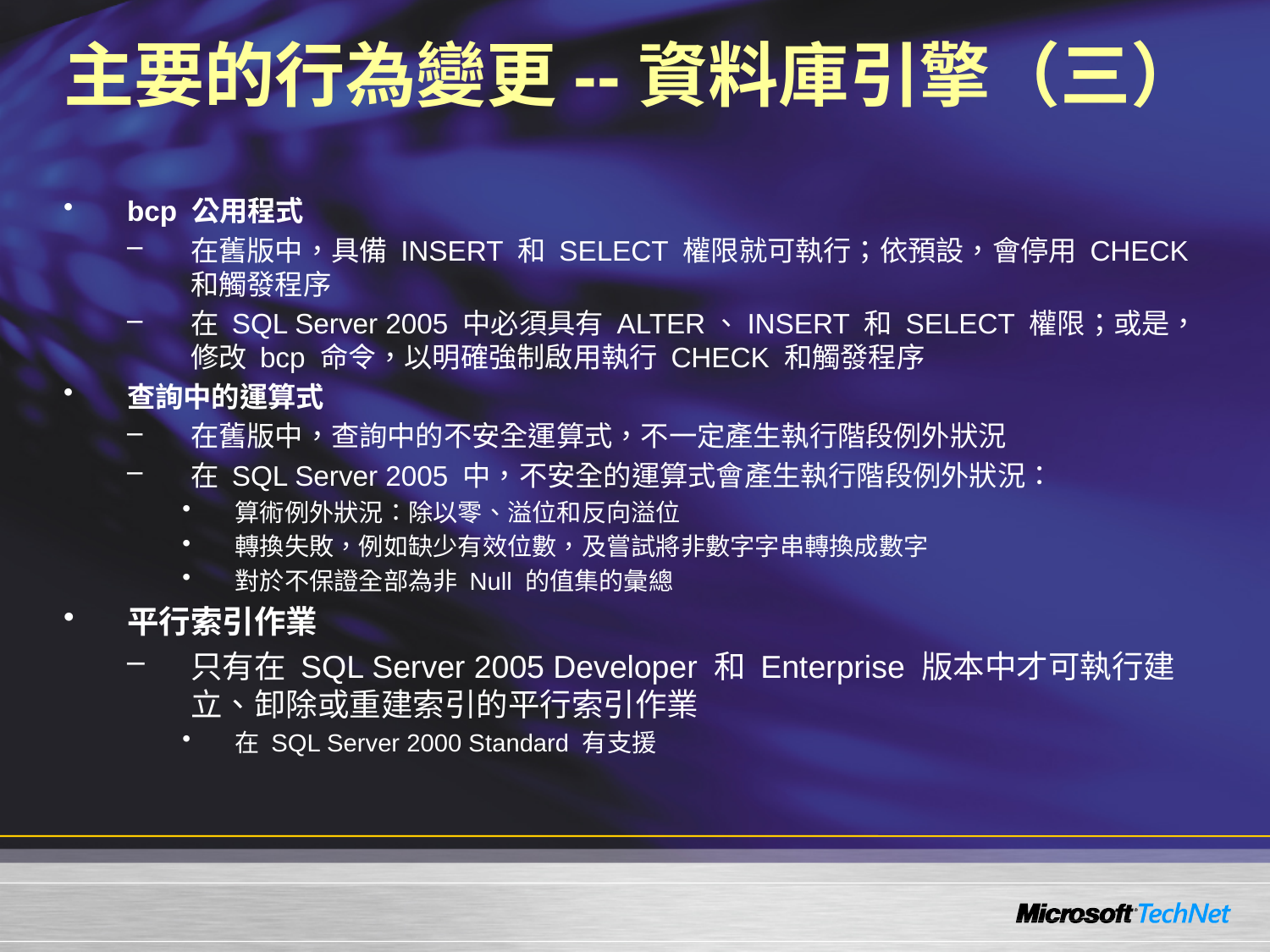

# 主要的行為變更--資料庫引擎（三）
bcp 公用程式
在舊版中，具備 INSERT 和 SELECT 權限就可執行；依預設，會停用 CHECK 和觸發程序
在 SQL Server 2005 中必須具有 ALTER、INSERT 和 SELECT 權限；或是，修改 bcp 命令，以明確強制啟用執行 CHECK 和觸發程序
查詢中的運算式
在舊版中，查詢中的不安全運算式，不一定產生執行階段例外狀況
在 SQL Server 2005 中，不安全的運算式會產生執行階段例外狀況：
算術例外狀況：除以零、溢位和反向溢位
轉換失敗，例如缺少有效位數，及嘗試將非數字字串轉換成數字
對於不保證全部為非 Null 的值集的彙總
平行索引作業
只有在 SQL Server 2005 Developer 和 Enterprise 版本中才可執行建立、卸除或重建索引的平行索引作業
在 SQL Server 2000 Standard 有支援